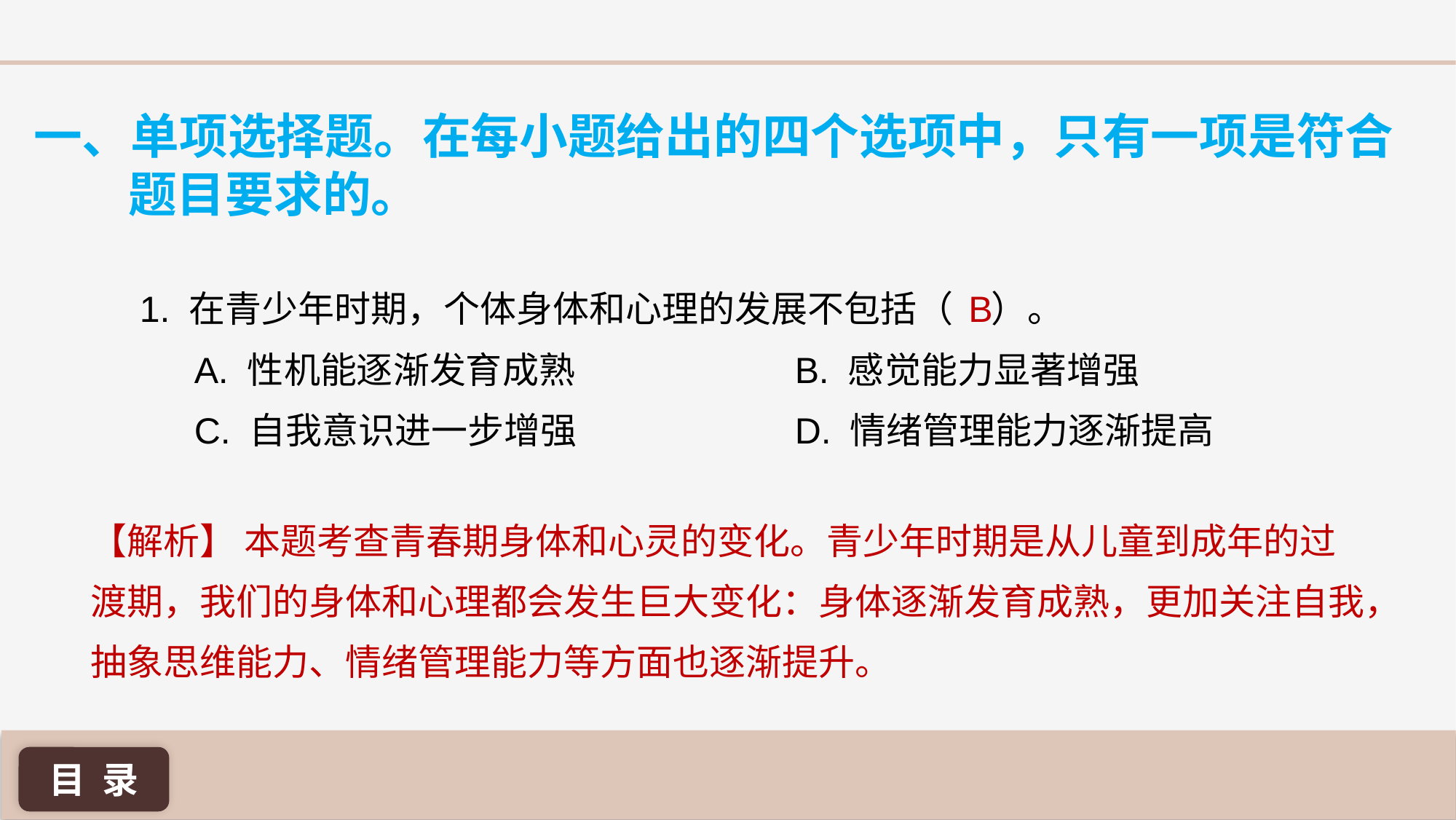

一、单项选择题。在每小题给出的四个选项中，只有一项是符合题目要求的。
1. 在青少年时期，个体身体和心理的发展不包括（	    ）。
A. 性机能逐渐发育成熟 		B. 感觉能力显著增强
C. 自我意识进一步增强 		D. 情绪管理能力逐渐提高
B
【解析】 本题考查青春期身体和心灵的变化。青少年时期是从儿童到成年的过渡期，我们的身体和心理都会发生巨大变化：身体逐渐发育成熟，更加关注自我，抽象思维能力、情绪管理能力等方面也逐渐提升。